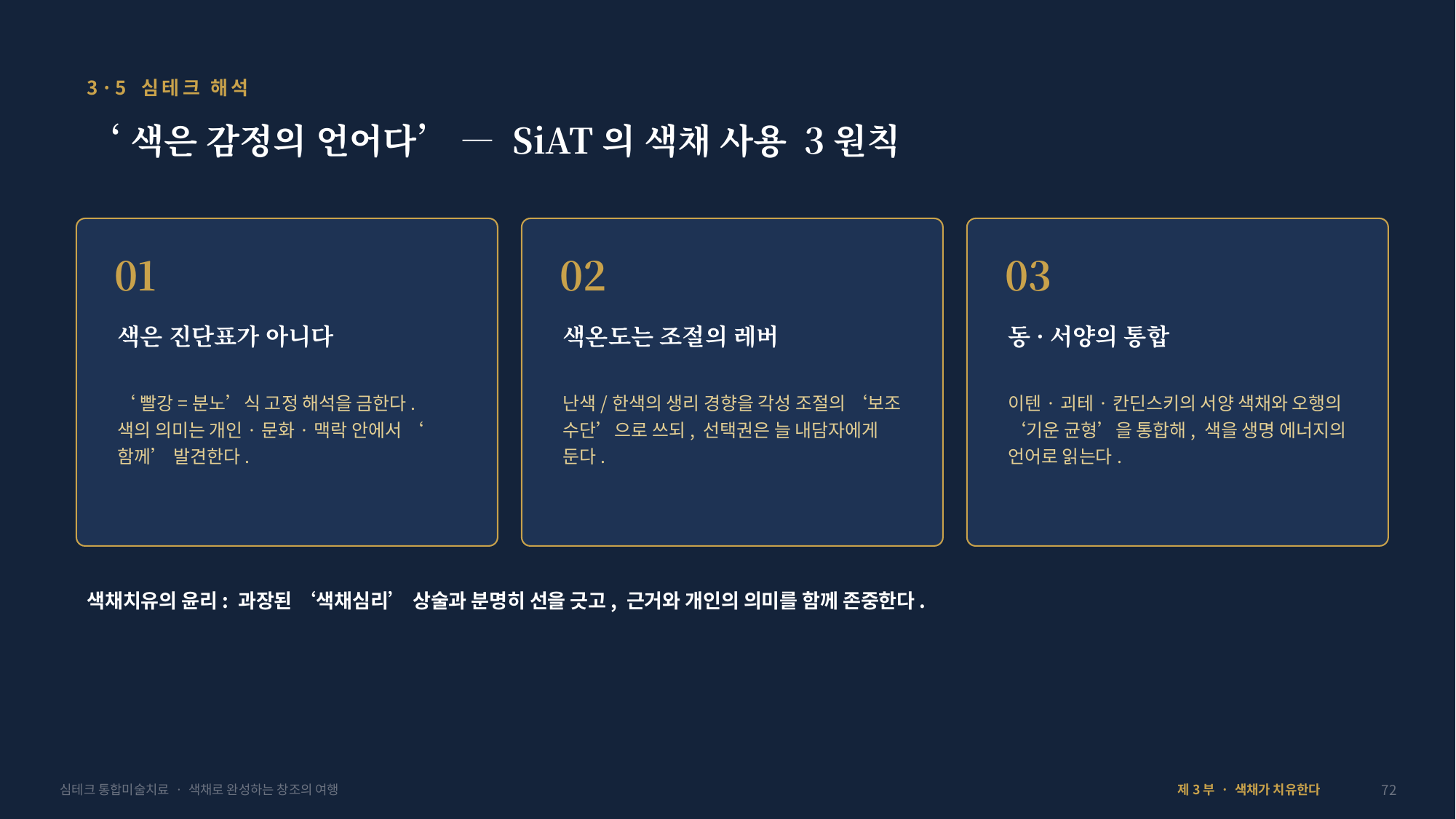

3·5 심테크 해석
‘색은 감정의 언어다’ — SiAT의 색채 사용 3원칙

01
02
03
색은 진단표가 아니다
색온도는 조절의 레버
동·서양의 통합
‘빨강=분노’식 고정 해석을 금한다. 색의 의미는 개인·문화·맥락 안에서 ‘함께’ 발견한다.
난색/한색의 생리 경향을 각성 조절의 ‘보조 수단’으로 쓰되, 선택권은 늘 내담자에게 둔다.
이텐·괴테·칸딘스키의 서양 색채와 오행의 ‘기운 균형’을 통합해, 색을 생명 에너지의 언어로 읽는다.
색채치유의 윤리: 과장된 ‘색채심리’ 상술과 분명히 선을 긋고, 근거와 개인의 의미를 함께 존중한다.
심테크 통합미술치료 · 색채로 완성하는 창조의 여행
제3부 · 색채가 치유한다
72